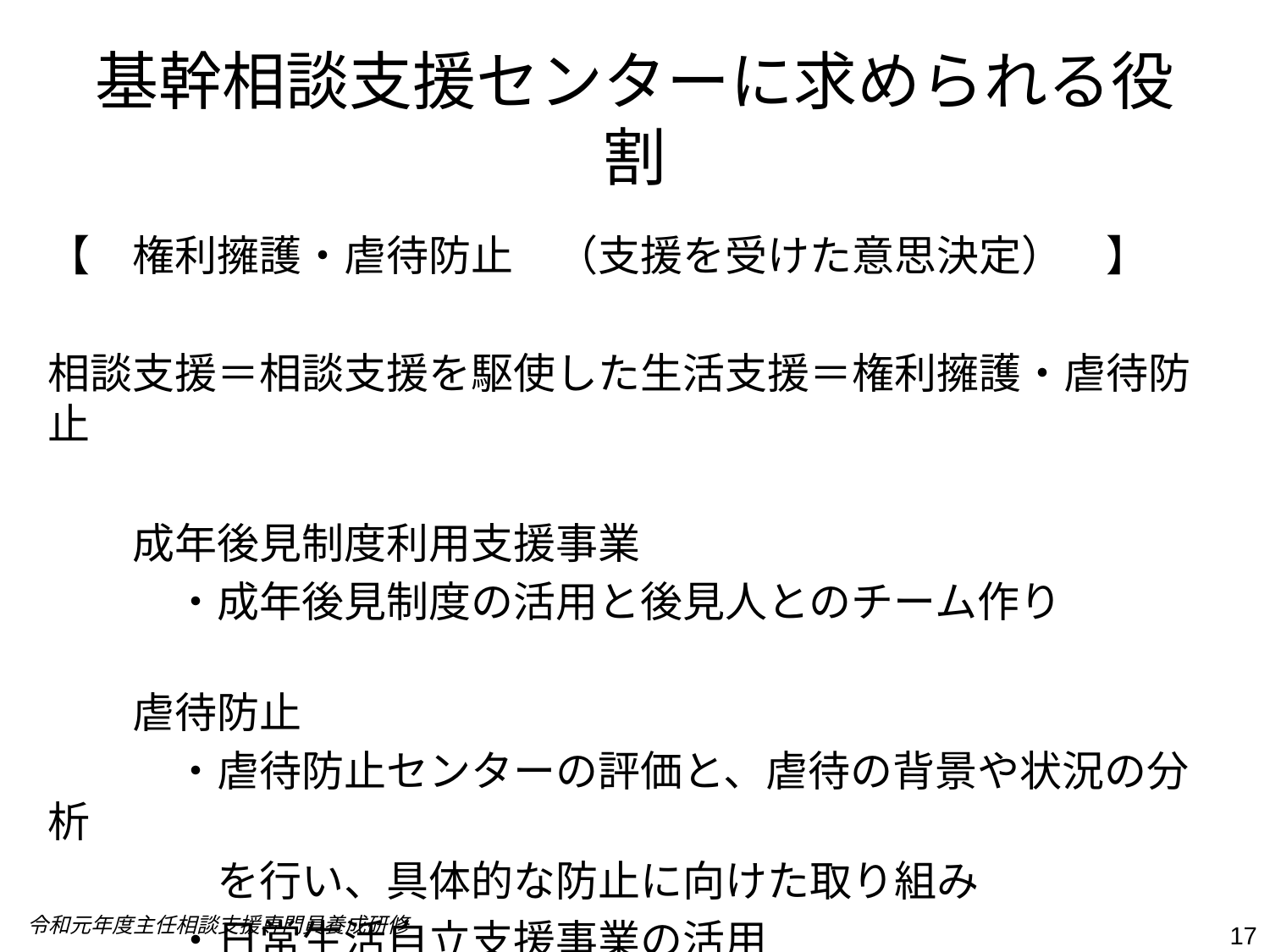

# 基幹相談支援センターに求められる役割
【　権利擁護・虐待防止　（支援を受けた意思決定）　】

相談支援＝相談支援を駆使した生活支援＝権利擁護・虐待防止

　　成年後見制度利用支援事業
　　　・成年後見制度の活用と後見人とのチーム作り
　　虐待防止
　　　・虐待防止センターの評価と、虐待の背景や状況の分析
　　　　を行い、具体的な防止に向けた取り組み
　　　・日常生活自立支援事業の活用
　　　　　　　　　　　　　　　　　　　　　　　　　　　　　　　　　などなど・・・

令和元年度主任相談支援専門員養成研修
17